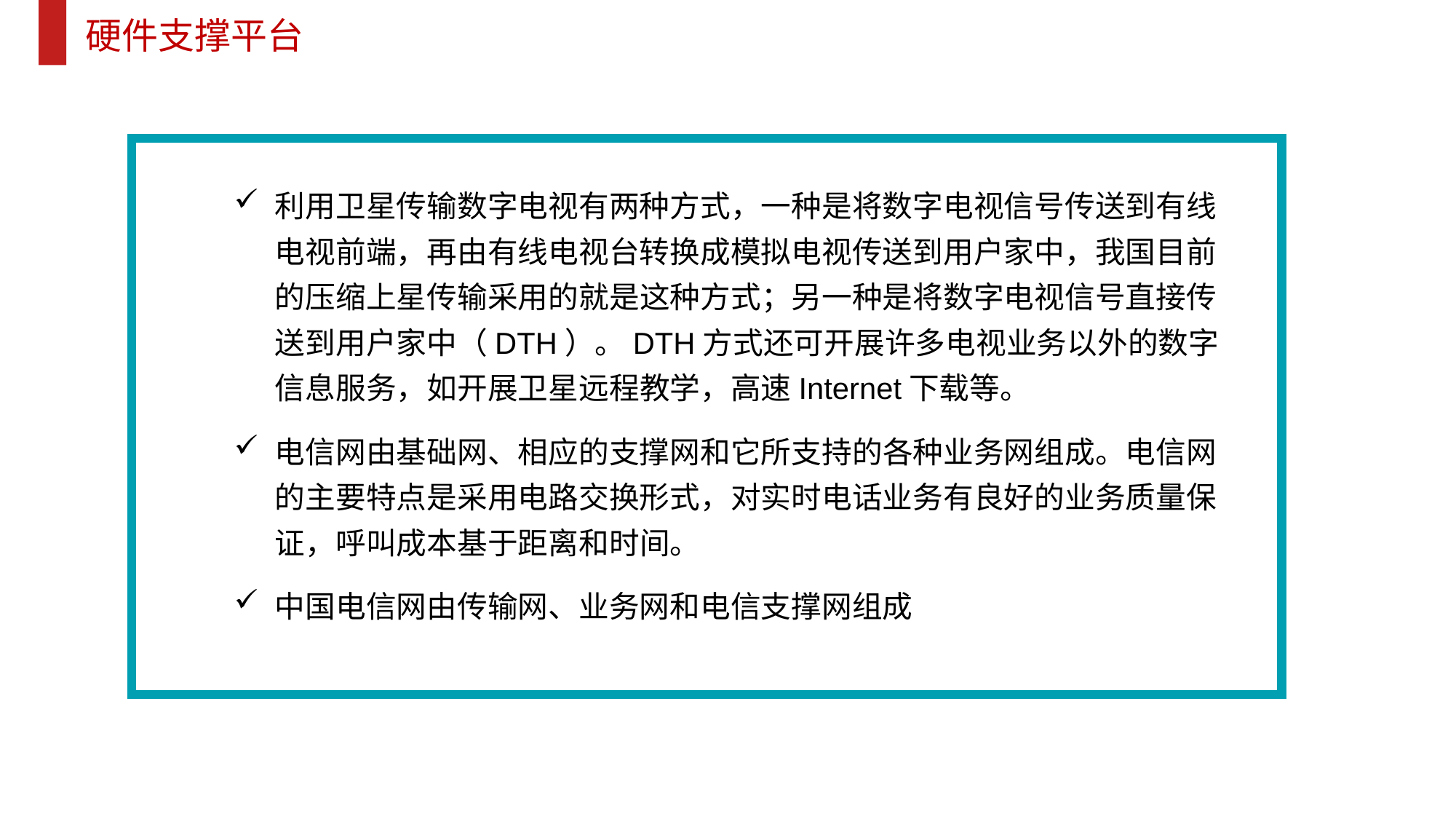

硬件支撑平台

利用卫星传输数字电视有两种方式，一种是将数字电视信号传送到有线电视前端，再由有线电视台转换成模拟电视传送到用户家中，我国目前的压缩上星传输采用的就是这种方式；另一种是将数字电视信号直接传送到用户家中（DTH）。DTH方式还可开展许多电视业务以外的数字信息服务，如开展卫星远程教学，高速Internet下载等。
电信网由基础网、相应的支撑网和它所支持的各种业务网组成。电信网的主要特点是采用电路交换形式，对实时电话业务有良好的业务质量保证，呼叫成本基于距离和时间。
中国电信网由传输网、业务网和电信支撑网组成